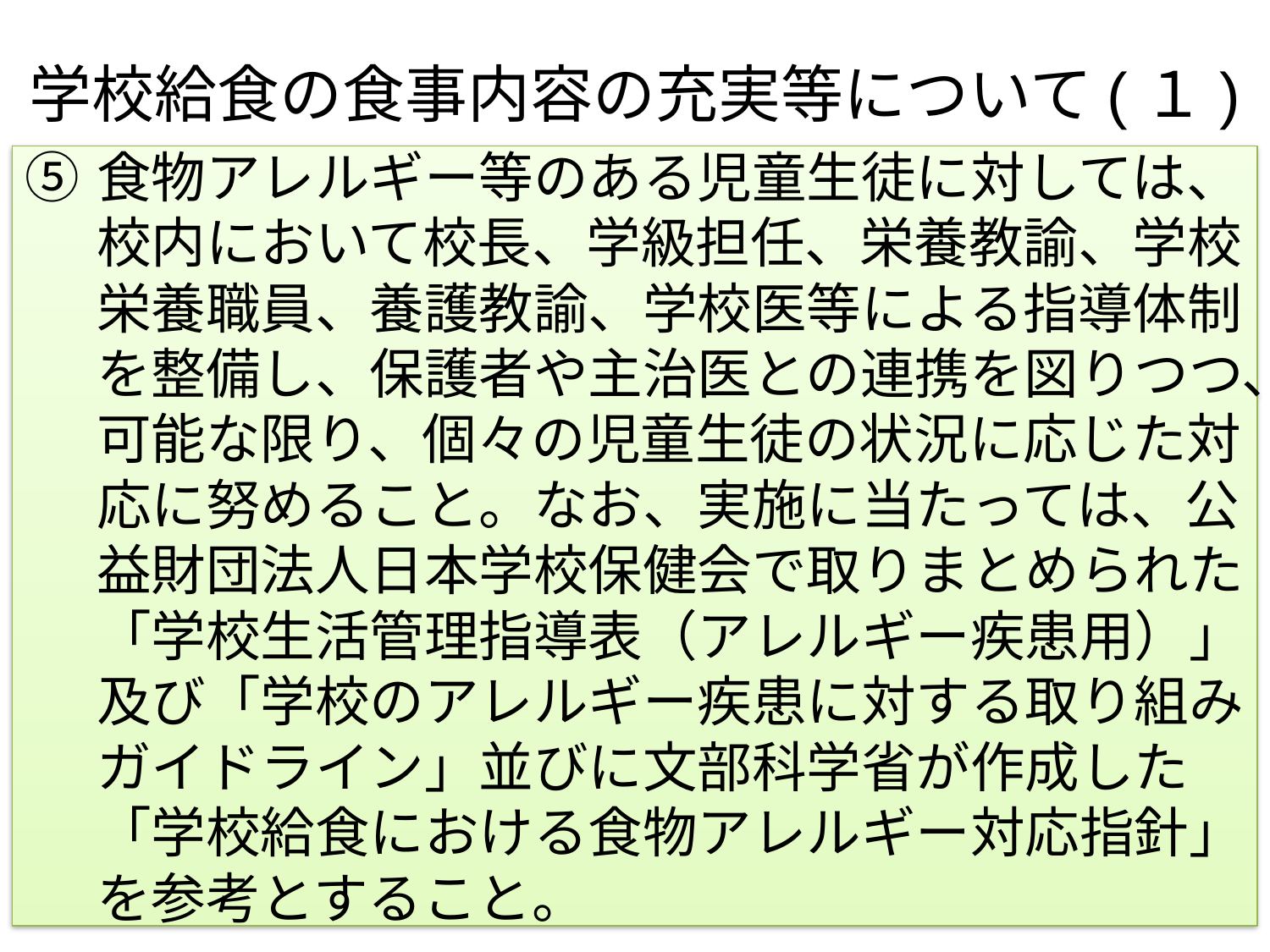

# 学校給食の食事内容の充実等について(１)
食物アレルギー等のある児童生徒に対しては、校内において校長、学級担任、栄養教諭、学校栄養職員、養護教諭、学校医等による指導体制を整備し、保護者や主治医との連携を図りつつ、可能な限り、個々の児童生徒の状況に応じた対応に努めること。なお、実施に当たっては、公益財団法人日本学校保健会で取りまとめられた「学校生活管理指導表（アレルギー疾患用）」及び「学校のアレルギー疾患に対する取り組みガイドライン」並びに文部科学省が作成した「学校給食における食物アレルギー対応指針」を参考とすること。